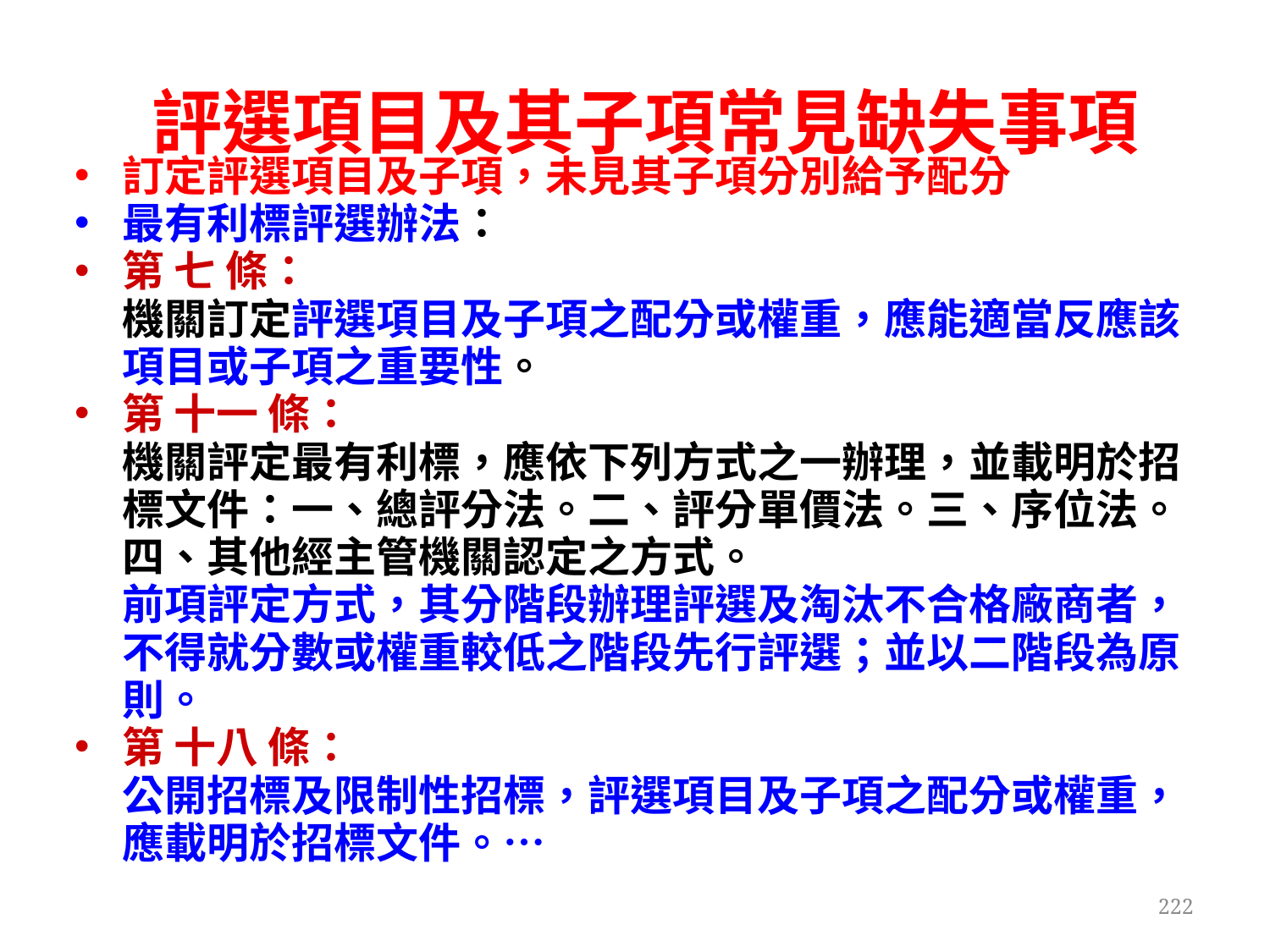

# 評選項目及其子項常見缺失事項
訂定評選項目及子項，未見其子項分別給予配分
最有利標評選辦法：
第 七 條：
機關訂定評選項目及子項之配分或權重，應能適當反應該項目或子項之重要性。
第 十一 條：
機關評定最有利標，應依下列方式之一辦理，並載明於招標文件：一、總評分法。二、評分單價法。三、序位法。四、其他經主管機關認定之方式。
前項評定方式，其分階段辦理評選及淘汰不合格廠商者，不得就分數或權重較低之階段先行評選；並以二階段為原則。
第 十八 條：
公開招標及限制性招標，評選項目及子項之配分或權重，應載明於招標文件。…
222